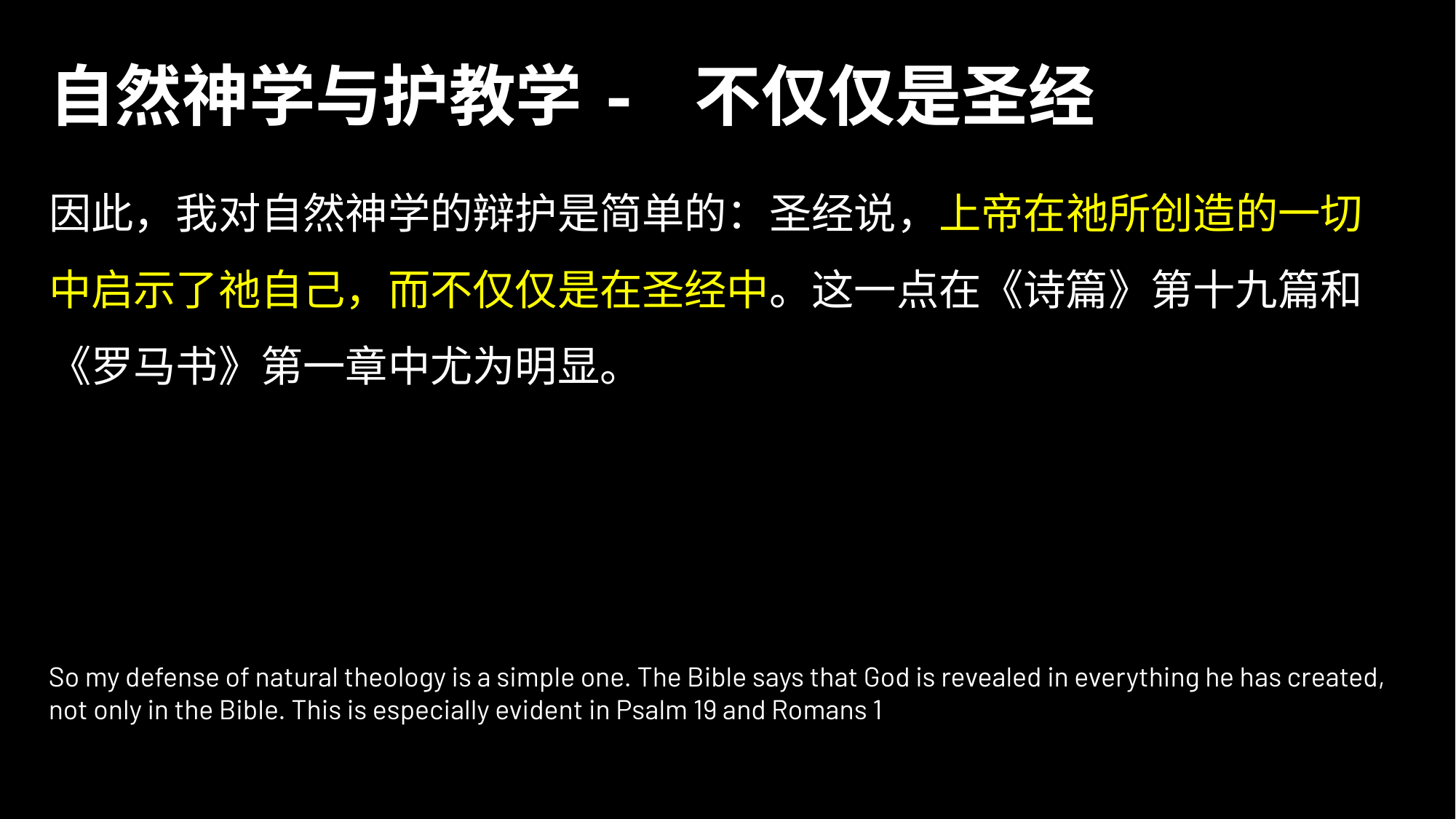

# 自然神学与护教学- 不仅仅是圣经
因此，我对自然神学的辩护是简单的：圣经说，上帝在祂所创造的一切中启示了祂自己，而不仅仅是在圣经中。这一点在《诗篇》第十九篇和《罗马书》第一章中尤为明显。

So my defense of natural theology is a simple one. The Bible says that God is revealed in everything he has created, not only in the Bible. This is especially evident in Psalm 19 and Romans 1